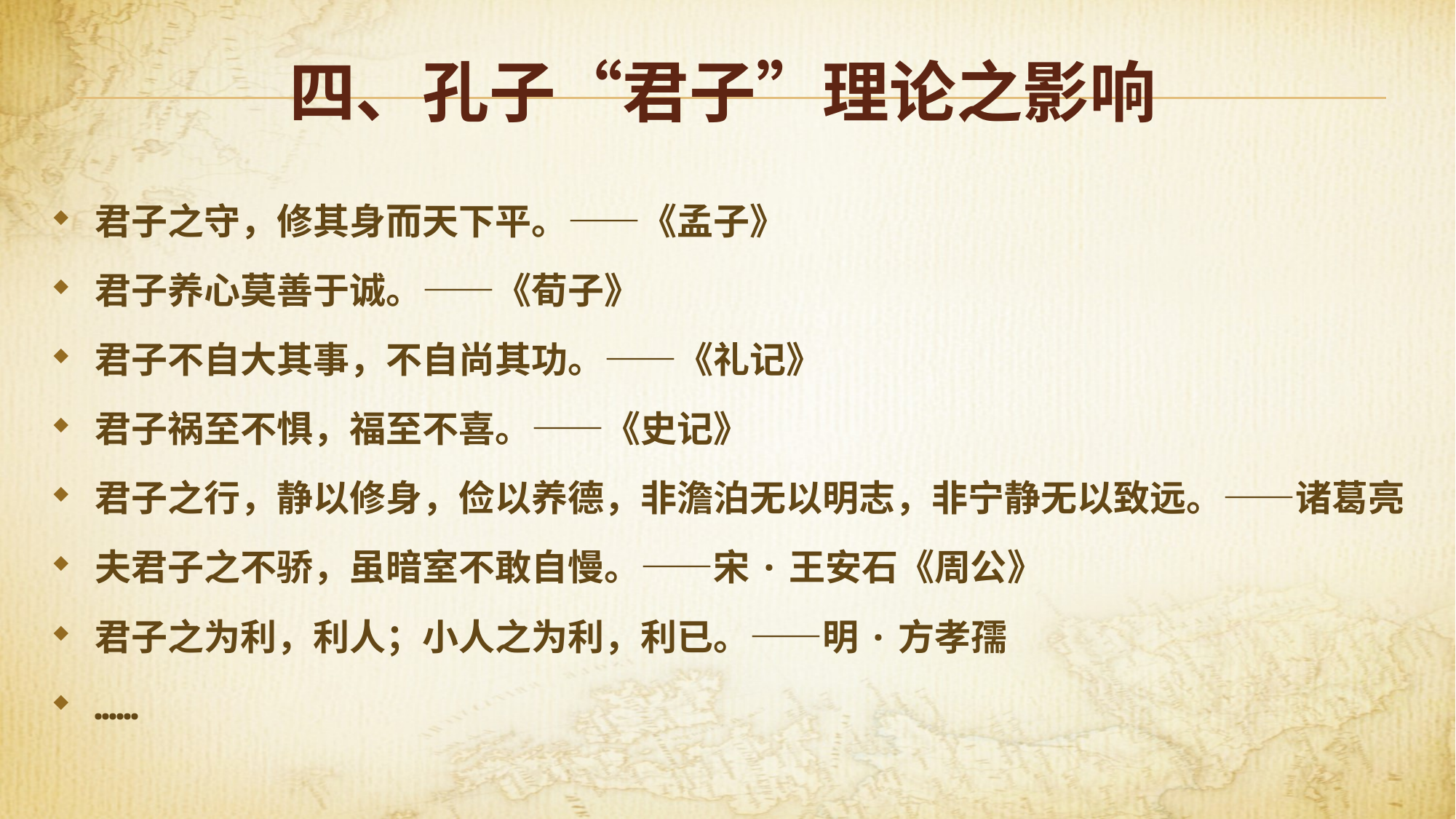

# 四、孔子“君子”理论之影响
君子之守，修其身而天下平。——《孟子》
君子养心莫善于诚。——《荀子》
君子不自大其事，不自尚其功。——《礼记》
君子祸至不惧，福至不喜。——《史记》
君子之行，静以修身，俭以养德，非澹泊无以明志，非宁静无以致远。——诸葛亮
夫君子之不骄，虽暗室不敢自慢。——宋·王安石《周公》
君子之为利，利人；小人之为利，利已。——明·方孝孺
……